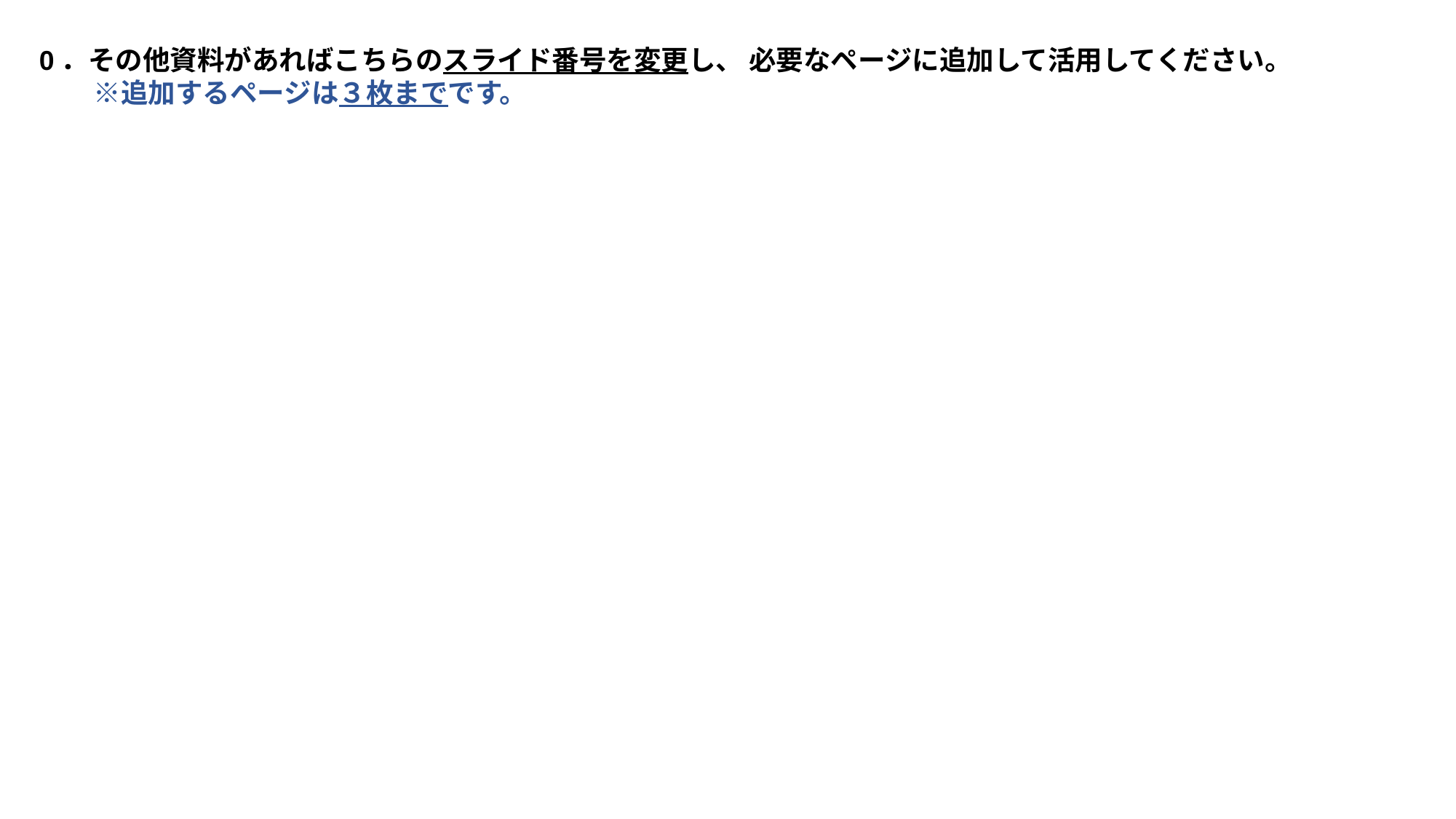

0．その他資料があればこちらのスライド番号を変更し、 必要なページに追加して活用してください。
　　※追加するページは３枚までです。